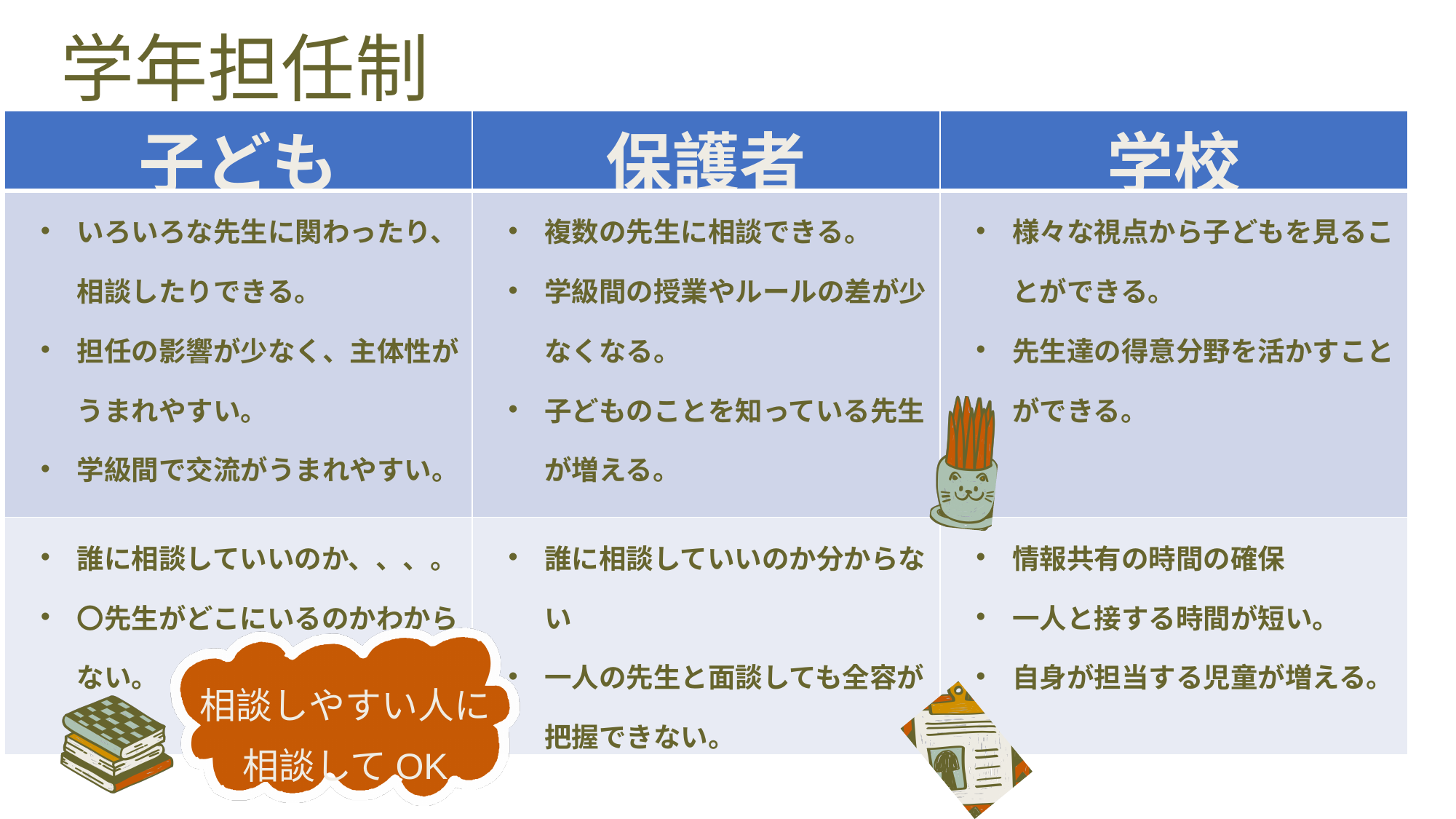

学年担任制
| 子ども | 保護者 | 学校 |
| --- | --- | --- |
| いろいろな先生に関わったり、相談したりできる。 担任の影響が少なく、主体性がうまれやすい。 学級間で交流がうまれやすい。 | 複数の先生に相談できる。 学級間の授業やルールの差が少なくなる。 子どものことを知っている先生が増える。 | 様々な視点から子どもを見ることができる。 先生達の得意分野を活かすことができる。 |
| 誰に相談していいのか、、、。 〇先生がどこにいるのかわからない。 | 誰に相談していいのか分からない 一人の先生と面談しても全容が把握できない。 | 情報共有の時間の確保 一人と接する時間が短い。 自身が担当する児童が増える。 |

相談しやすい人に
相談してOK